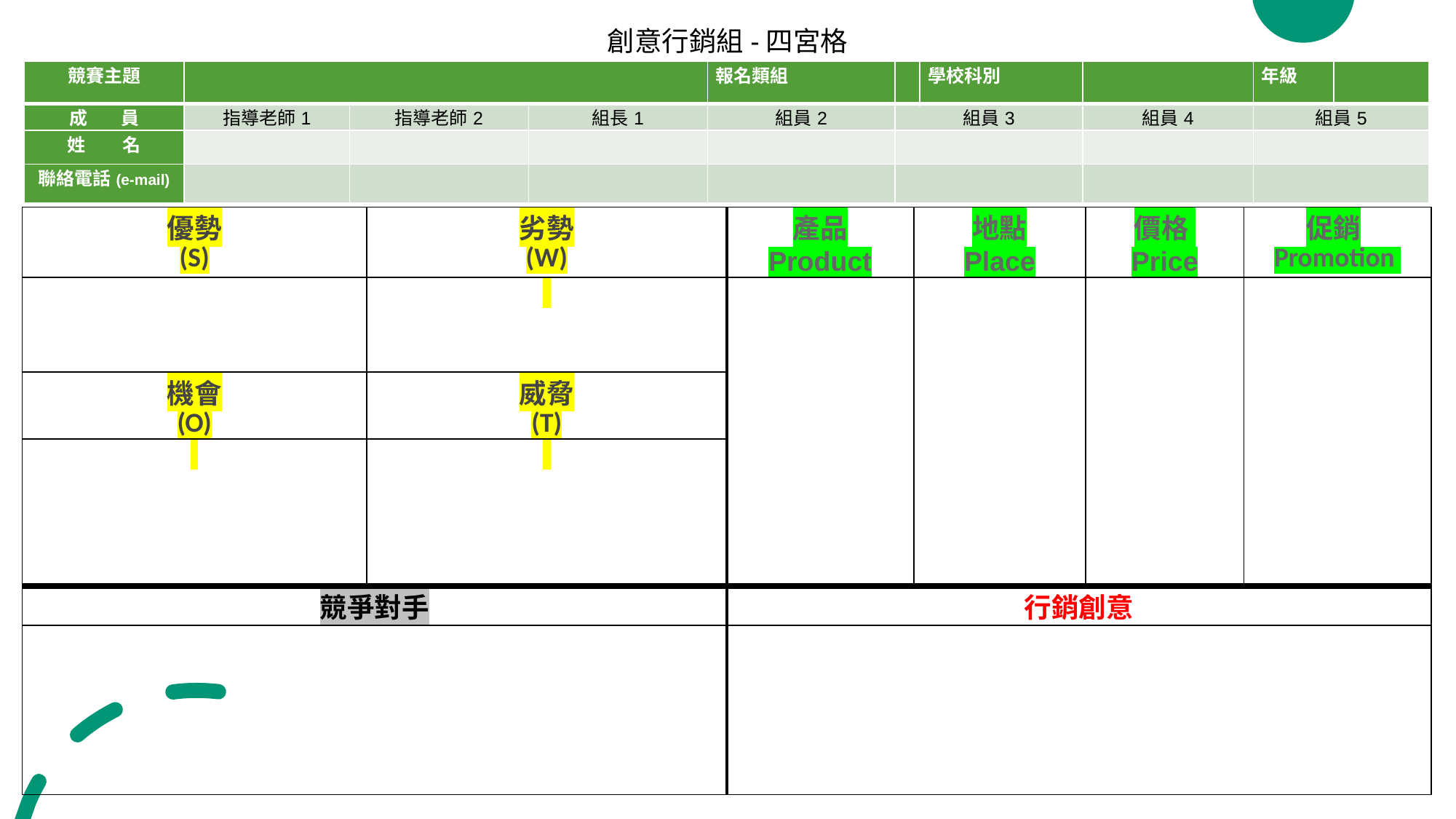

創意行銷組-四宮格
#
| 競賽主題 |  |  |  | 報名類組 |  | 學校科別 |  | 年級 |  |
| --- | --- | --- | --- | --- | --- | --- | --- | --- | --- |
| 成 員 | 指導老師1 | 指導老師2 | 組長1 | 組員2 | 組員3 |  | 組員4 | 組員5 |  |
| 姓 名 |  |  |  |  |  |  |  |  |  |
| 聯絡電話(e-mail) |  |  |  |  |  |  |  |  |  |
| 優勢 (S) | 劣勢 (W) | 產品 Product | 地點 Place | 價格  Price | 促銷Promotion |
| --- | --- | --- | --- | --- | --- |
|  |  |  |  |  |  |
| 機會 (O) | 威脅 (T) |  |  |  |  |
|  |  |  |  |  |  |
| 競爭對手 |  | 行銷創意 |  |  |  |
|  |  |  |  |  |  |